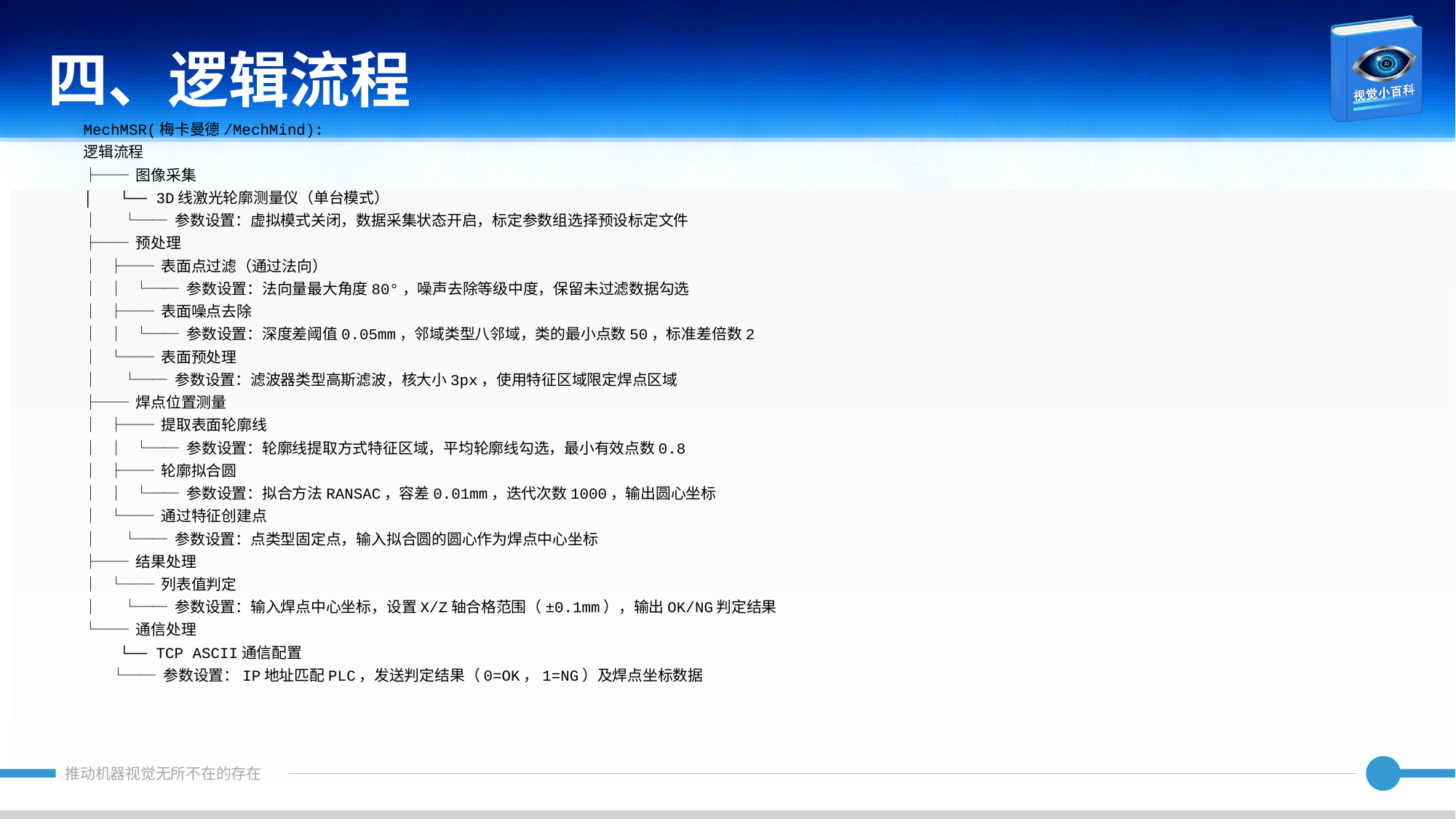

四、逻辑流程

MechMSR(梅卡曼德/MechMind):
逻辑流程
├── 图像采集
│   └── 3D线激光轮廓测量仪（单台模式）
│       └── 参数设置：虚拟模式关闭，数据采集状态开启，标定参数组选择预设标定文件
├── 预处理
│   ├── 表面点过滤（通过法向）
│   │   └── 参数设置：法向量最大角度80°，噪声去除等级中度，保留未过滤数据勾选
│   ├── 表面噪点去除
│   │   └── 参数设置：深度差阈值0.05mm，邻域类型八邻域，类的最小点数50，标准差倍数2
│   └── 表面预处理
│       └── 参数设置：滤波器类型高斯滤波，核大小3px，使用特征区域限定焊点区域
├── 焊点位置测量
│   ├── 提取表面轮廓线
│   │   └── 参数设置：轮廓线提取方式特征区域，平均轮廓线勾选，最小有效点数0.8
│   ├── 轮廓拟合圆
│   │   └── 参数设置：拟合方法RANSAC，容差0.01mm，迭代次数1000，输出圆心坐标
│   └── 通过特征创建点
│       └── 参数设置：点类型固定点，输入拟合圆的圆心作为焊点中心坐标
├── 结果处理
│   └── 列表值判定
│       └── 参数设置：输入焊点中心坐标，设置X/Z轴合格范围（±0.1mm），输出OK/NG判定结果
└── 通信处理
    └── TCP ASCII通信配置
        └── 参数设置：IP地址匹配PLC，发送判定结果（0=OK，1=NG）及焊点坐标数据
8